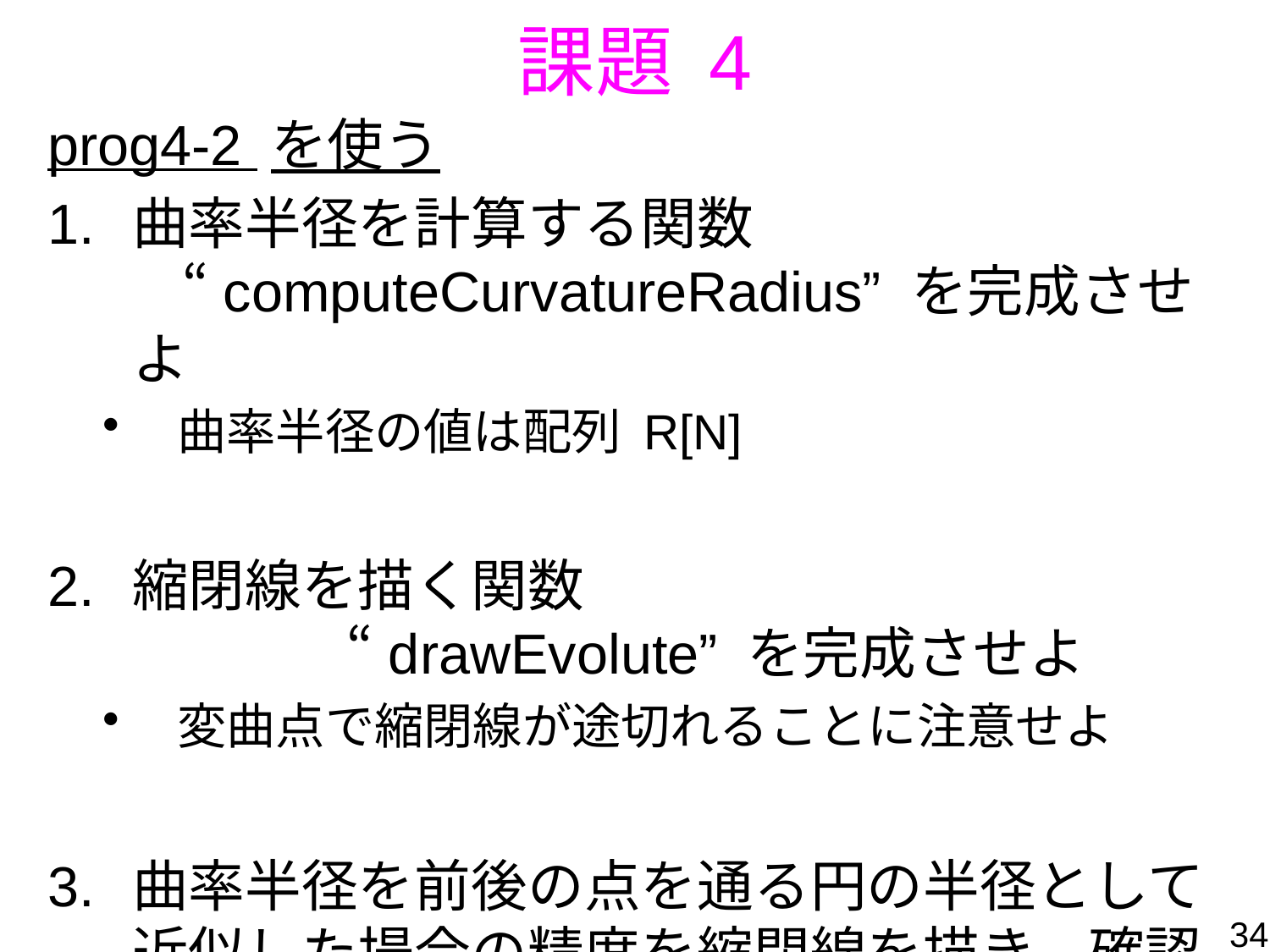

課題 4
prog4-2 を使う
曲率半径を計算する関数
    “computeCurvatureRadius” を完成させよ
曲率半径の値は配列 R[N]

縮閉線を描く関数　
                 “drawEvolute” を完成させよ
変曲点で縮閉線が途切れることに注意せよ

曲率半径を前後の点を通る円の半径として近似した場合の精度を縮閉線を描き、確認せよ
34